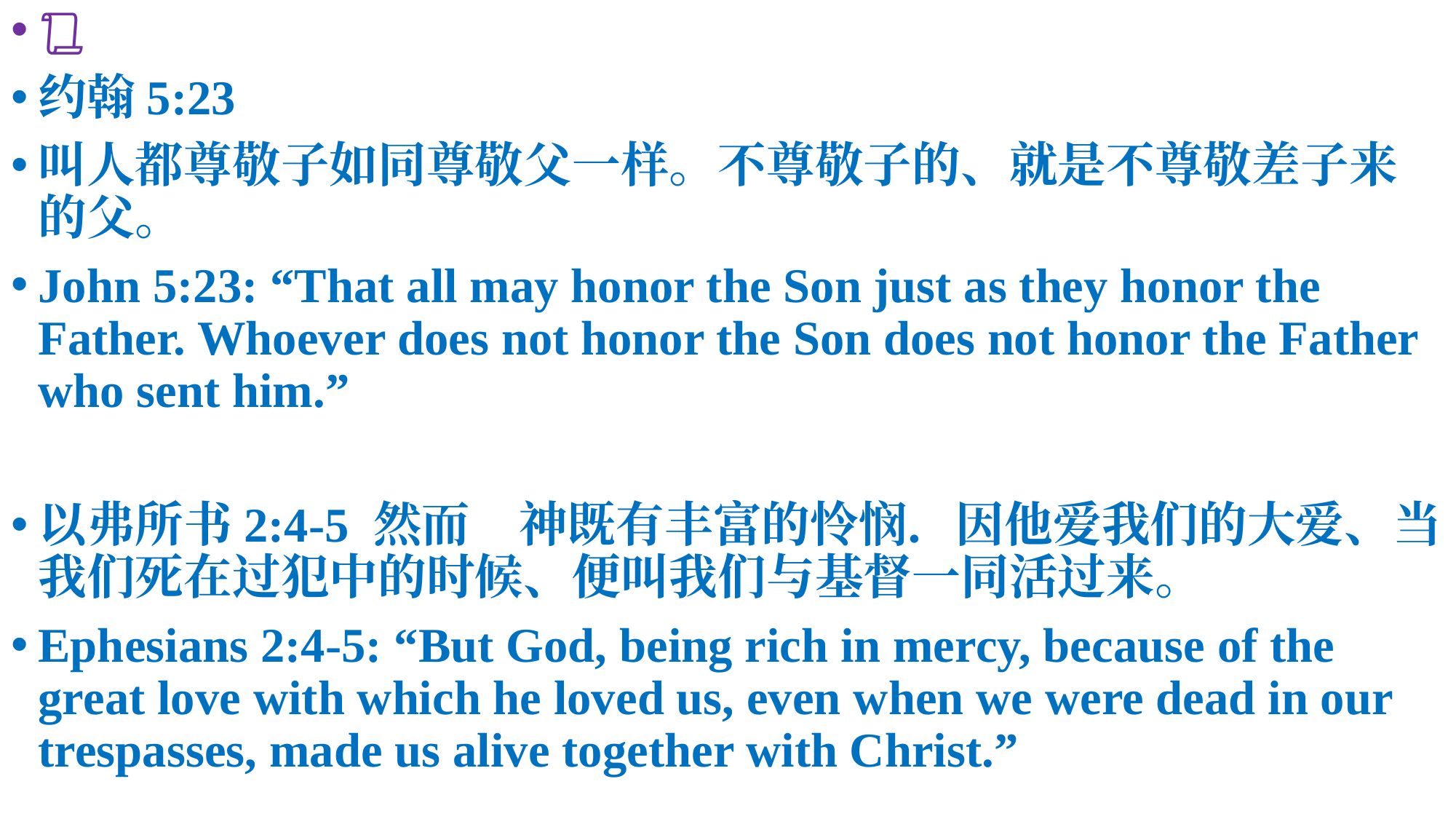

📜
约翰5:23
叫人都尊敬子如同尊敬父一样。不尊敬子的、就是不尊敬差子来的父。
John 5:23: “That all may honor the Son just as they honor the Father. Whoever does not honor the Son does not honor the Father who sent him.”

以弗所书2:4-5 然而　神既有丰富的怜悯．因他爱我们的大爱、当我们死在过犯中的时候、便叫我们与基督一同活过来。
Ephesians 2:4-5: “But God, being rich in mercy, because of the great love with which he loved us, even when we were dead in our trespasses, made us alive together with Christ.”